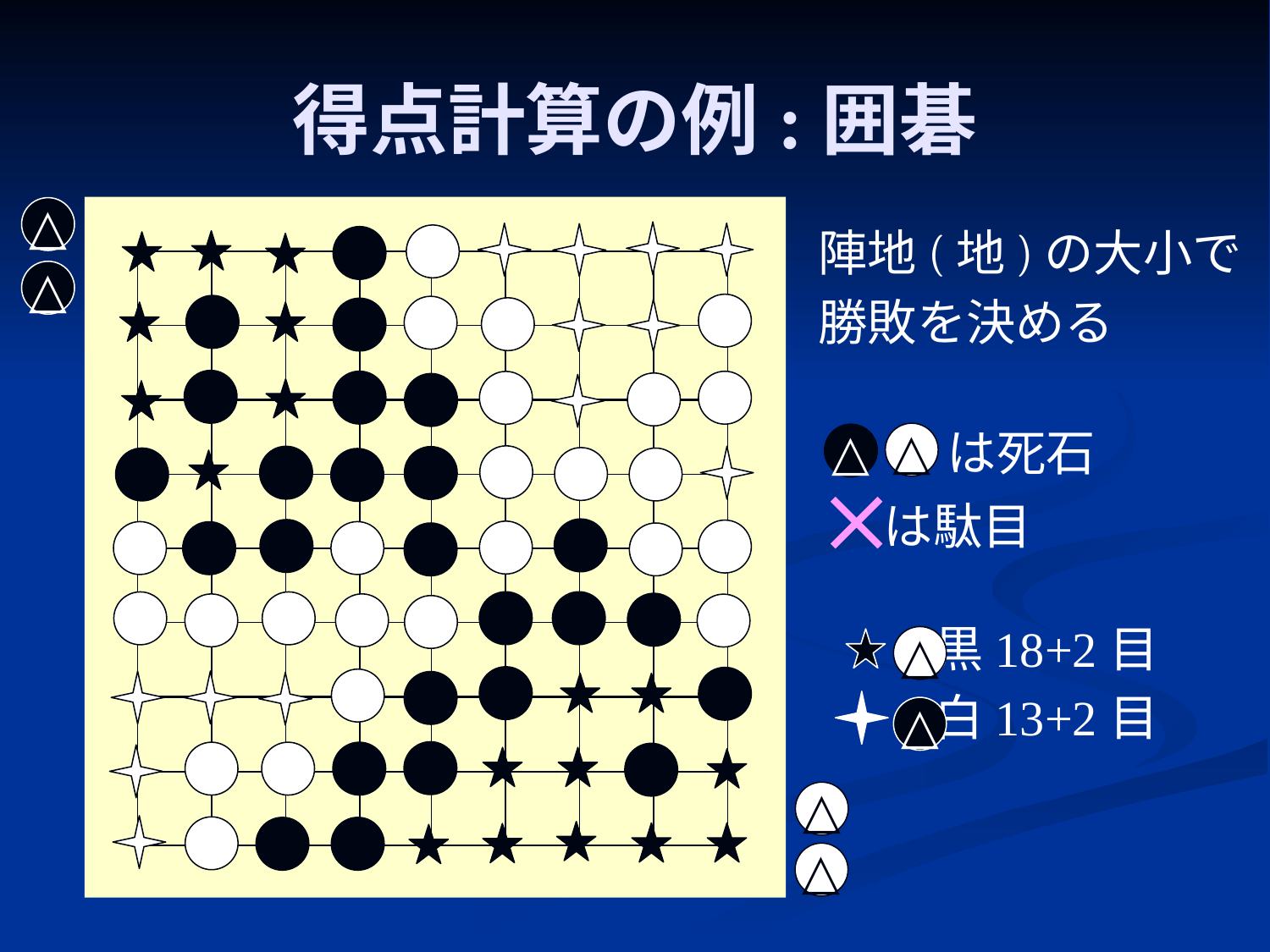

# 得点計算の例:囲碁

△
陣地(地)の大小で
勝敗を決める

△
は死石
△
△
は駄目
黒18+2目
白13+2目
△

△
△
△